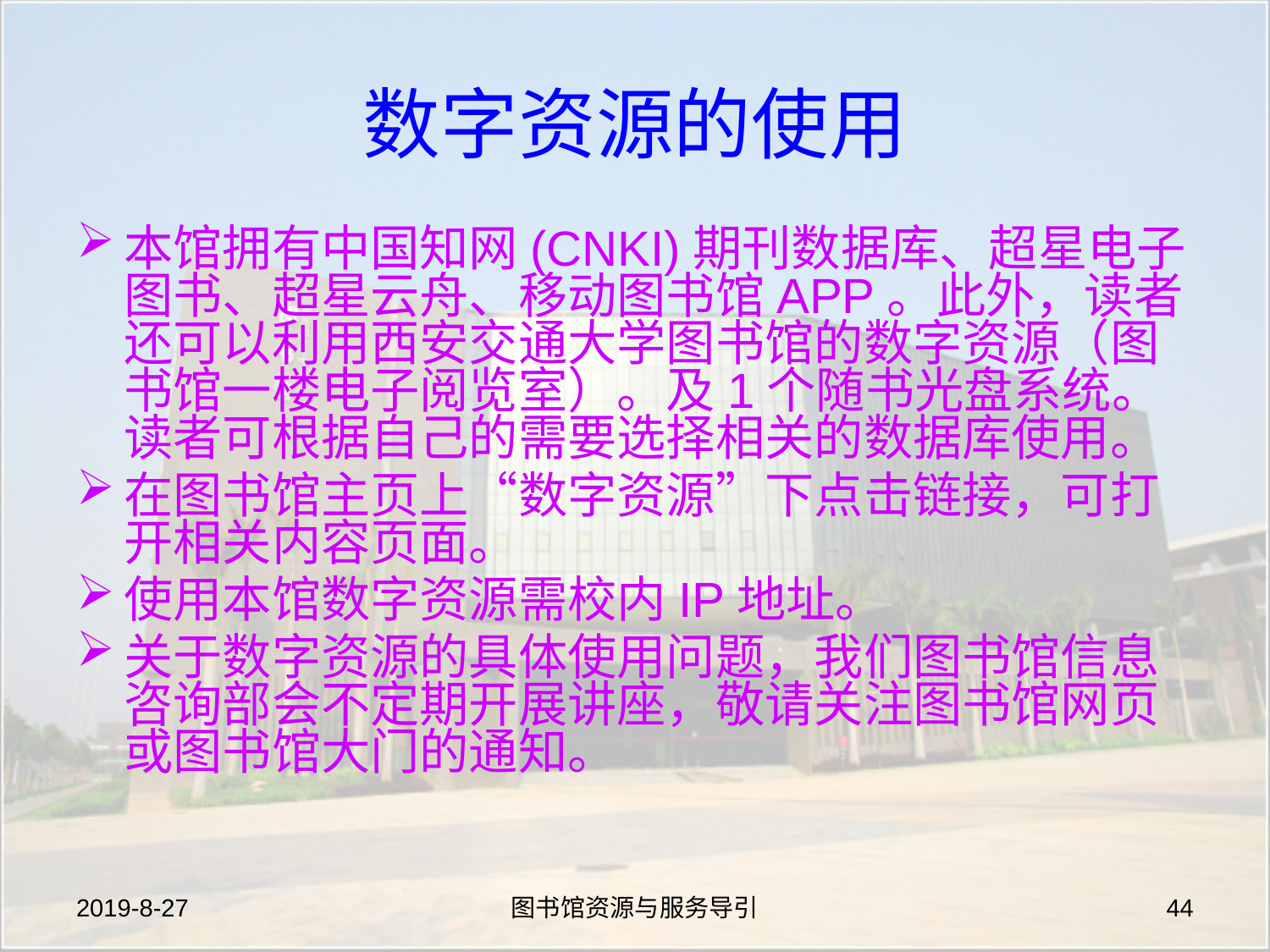

# 数字资源的使用
本馆拥有中国知网(CNKI)期刊数据库、超星电子图书、超星云舟、移动图书馆APP。此外，读者还可以利用西安交通大学图书馆的数字资源（图书馆一楼电子阅览室）。及1个随书光盘系统。读者可根据自己的需要选择相关的数据库使用。
在图书馆主页上“数字资源”下点击链接，可打开相关内容页面。
使用本馆数字资源需校内IP地址。
关于数字资源的具体使用问题，我们图书馆信息咨询部会不定期开展讲座，敬请关注图书馆网页或图书馆大门的通知。
2019-8-27
图书馆资源与服务导引
44